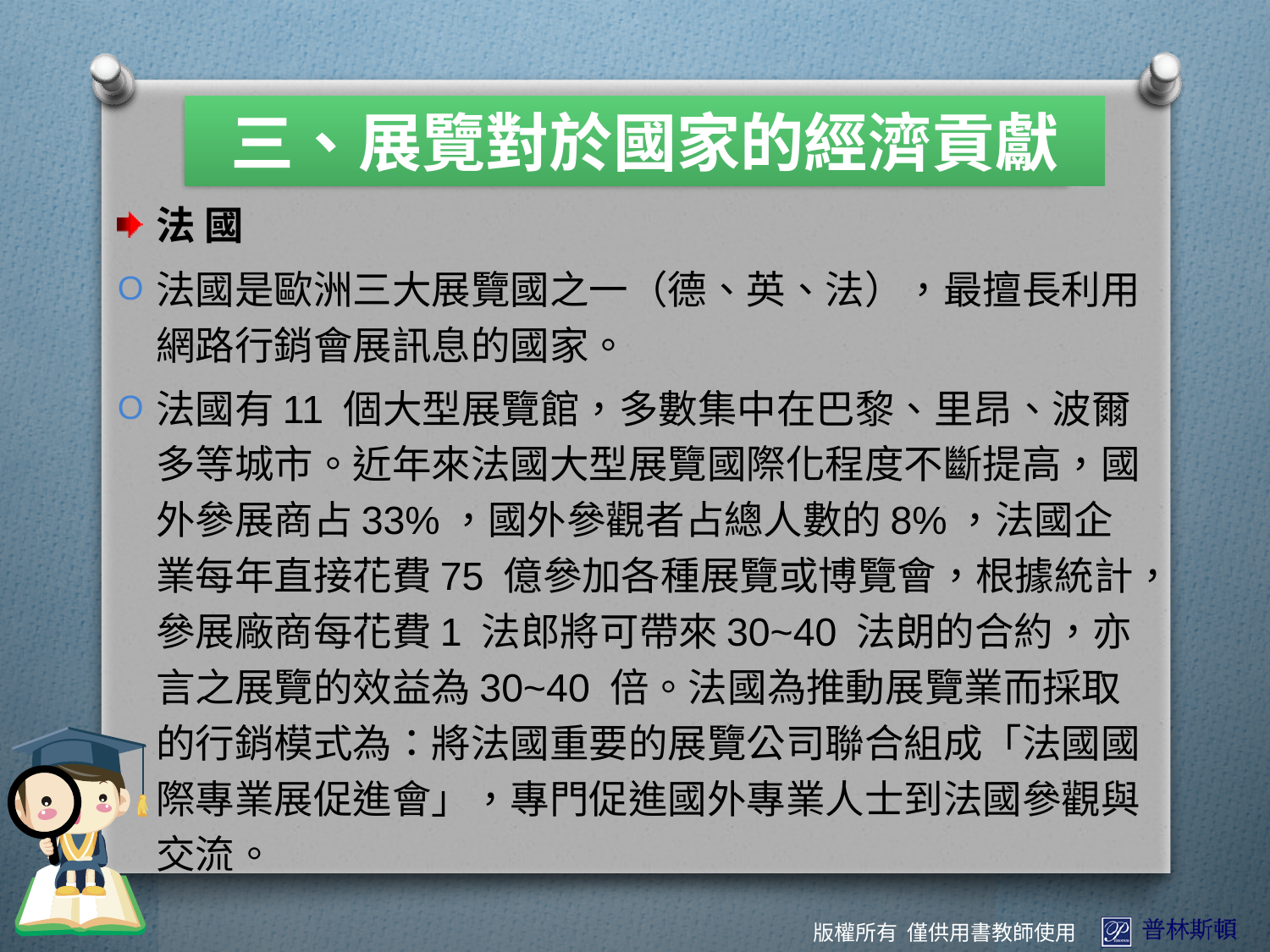

三、展覽對於國家的經濟貢獻
法 國
法國是歐洲三大展覽國之一（德、英、法），最擅長利用網路行銷會展訊息的國家。
法國有11 個大型展覽館，多數集中在巴黎、里昂、波爾多等城市。近年來法國大型展覽國際化程度不斷提高，國外參展商占33%，國外參觀者占總人數的8%，法國企業每年直接花費75 億參加各種展覽或博覽會，根據統計，參展廠商每花費1 法郎將可帶來30~40 法朗的合約，亦言之展覽的效益為30~40 倍。法國為推動展覽業而採取的行銷模式為：將法國重要的展覽公司聯合組成「法國國際專業展促進會」，專門促進國外專業人士到法國參觀與交流。